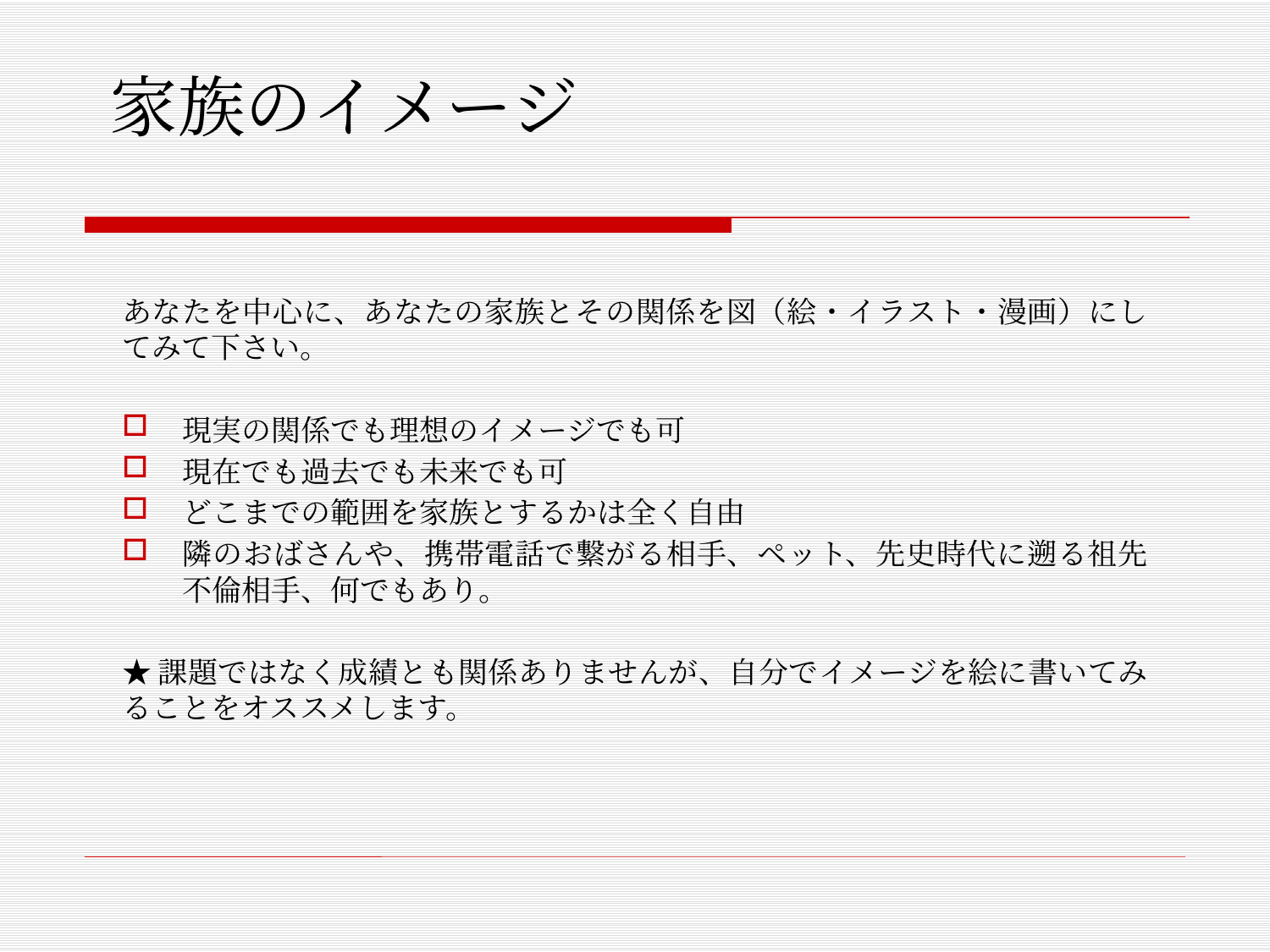

# 家族のイメージ
あなたを中心に、あなたの家族とその関係を図（絵・イラスト・漫画）にしてみて下さい。

現実の関係でも理想のイメージでも可
現在でも過去でも未来でも可
どこまでの範囲を家族とするかは全く自由
隣のおばさんや、携帯電話で繋がる相手、ペット、先史時代に遡る祖先不倫相手、何でもあり。

★課題ではなく成績とも関係ありませんが、自分でイメージを絵に書いてみることをオススメします。